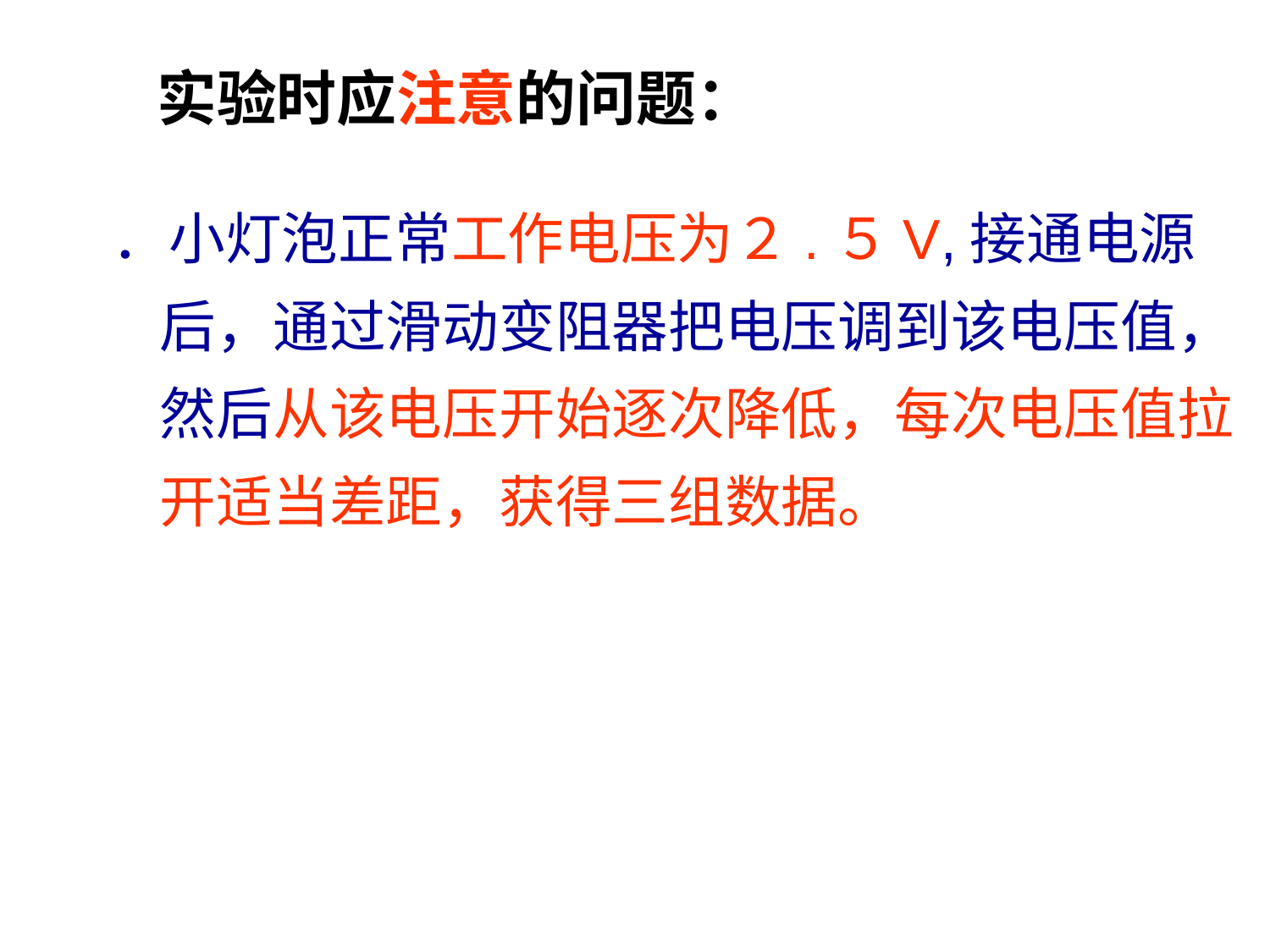

实验时应注意的问题：
．小灯泡正常工作电压为２.５V,接通电源后，通过滑动变阻器把电压调到该电压值，然后从该电压开始逐次降低，每次电压值拉开适当差距，获得三组数据。